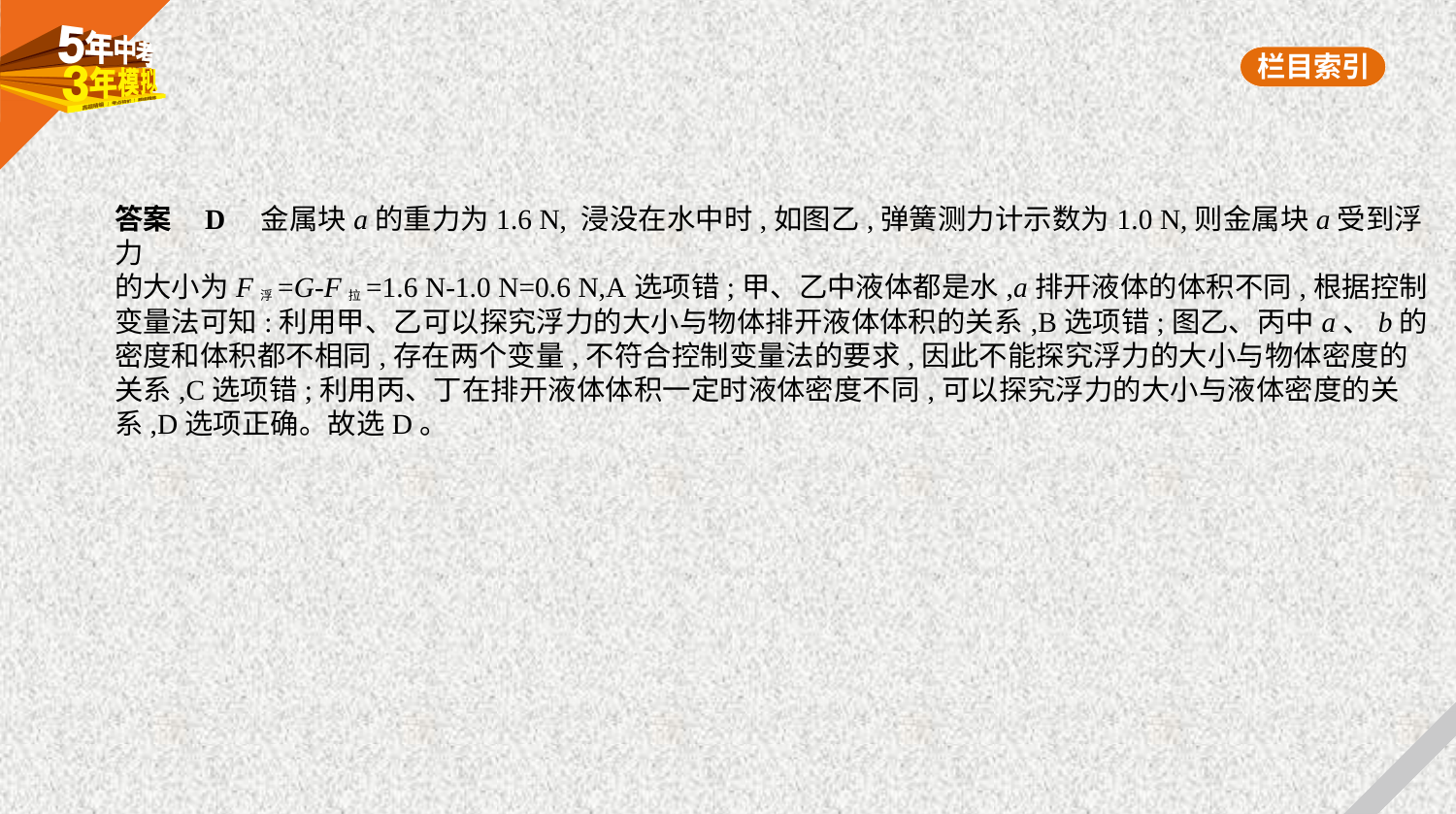

答案    D　金属块a的重力为1.6 N, 浸没在水中时,如图乙,弹簧测力计示数为1.0 N,则金属块a受到浮力
的大小为F浮=G-F拉=1.6 N-1.0 N=0.6 N,A选项错;甲、乙中液体都是水,a排开液体的体积不同,根据控制
变量法可知:利用甲、乙可以探究浮力的大小与物体排开液体体积的关系,B选项错;图乙、丙中a、b的
密度和体积都不相同,存在两个变量,不符合控制变量法的要求,因此不能探究浮力的大小与物体密度的
关系,C选项错;利用丙、丁在排开液体体积一定时液体密度不同,可以探究浮力的大小与液体密度的关
系,D选项正确。故选D。